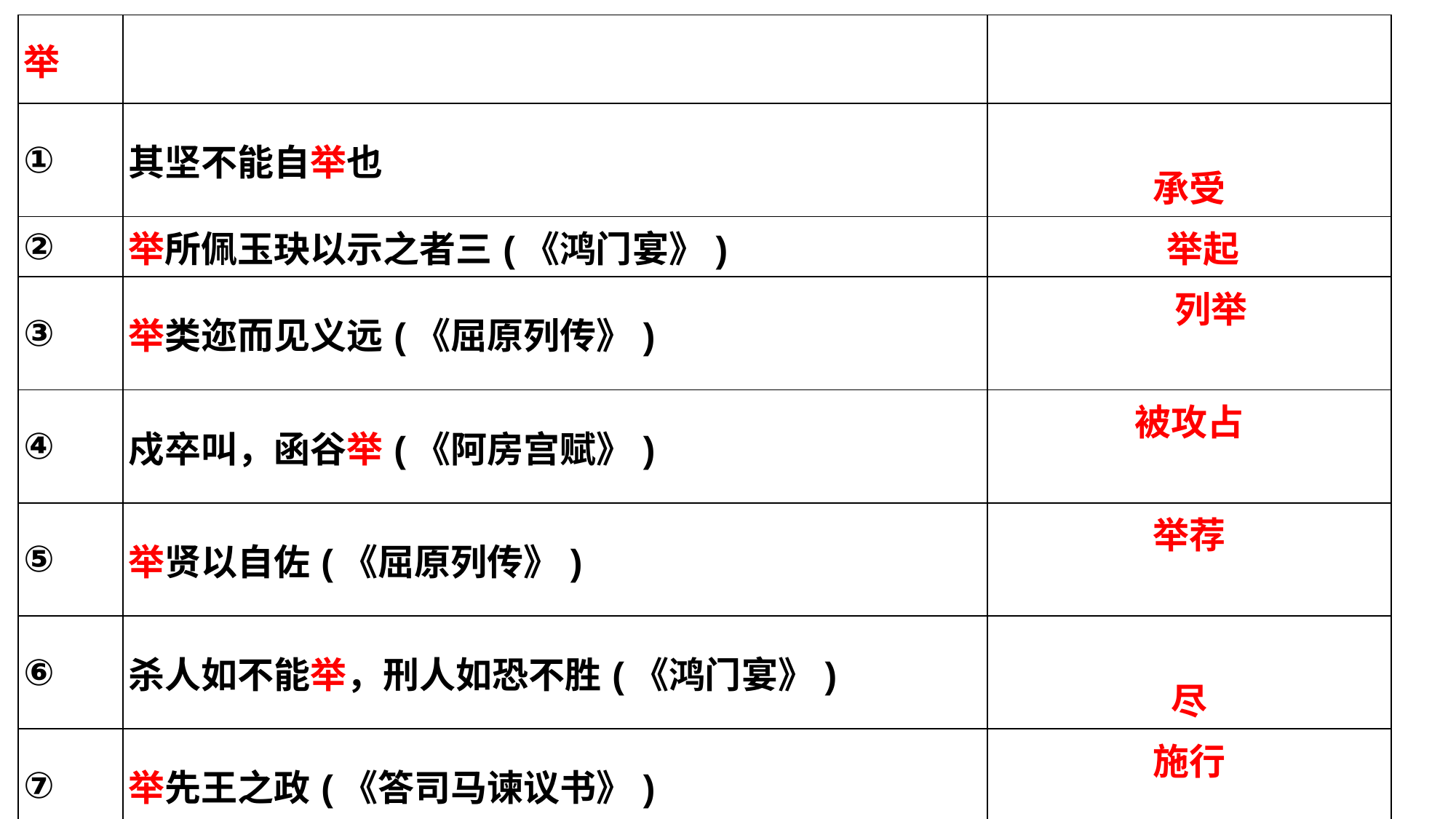

| 举 |  |  |
| --- | --- | --- |
| ① | 其坚不能自举也 | 承受 |
| ② | 举所佩玉玦以示之者三(《鸿门宴》) | 举起 |
| ③ | 举类迩而见义远(《屈原列传》) | 列举 |
| ④ | 戍卒叫，函谷举(《阿房宫赋》) | 被攻占 |
| ⑤ | 举贤以自佐(《屈原列传》) | 举荐 |
| ⑥ | 杀人如不能举，刑人如恐不胜(《鸿门宴》) | 尽 |
| ⑦ | 举先王之政(《答司马谏议书》) | 施行 |